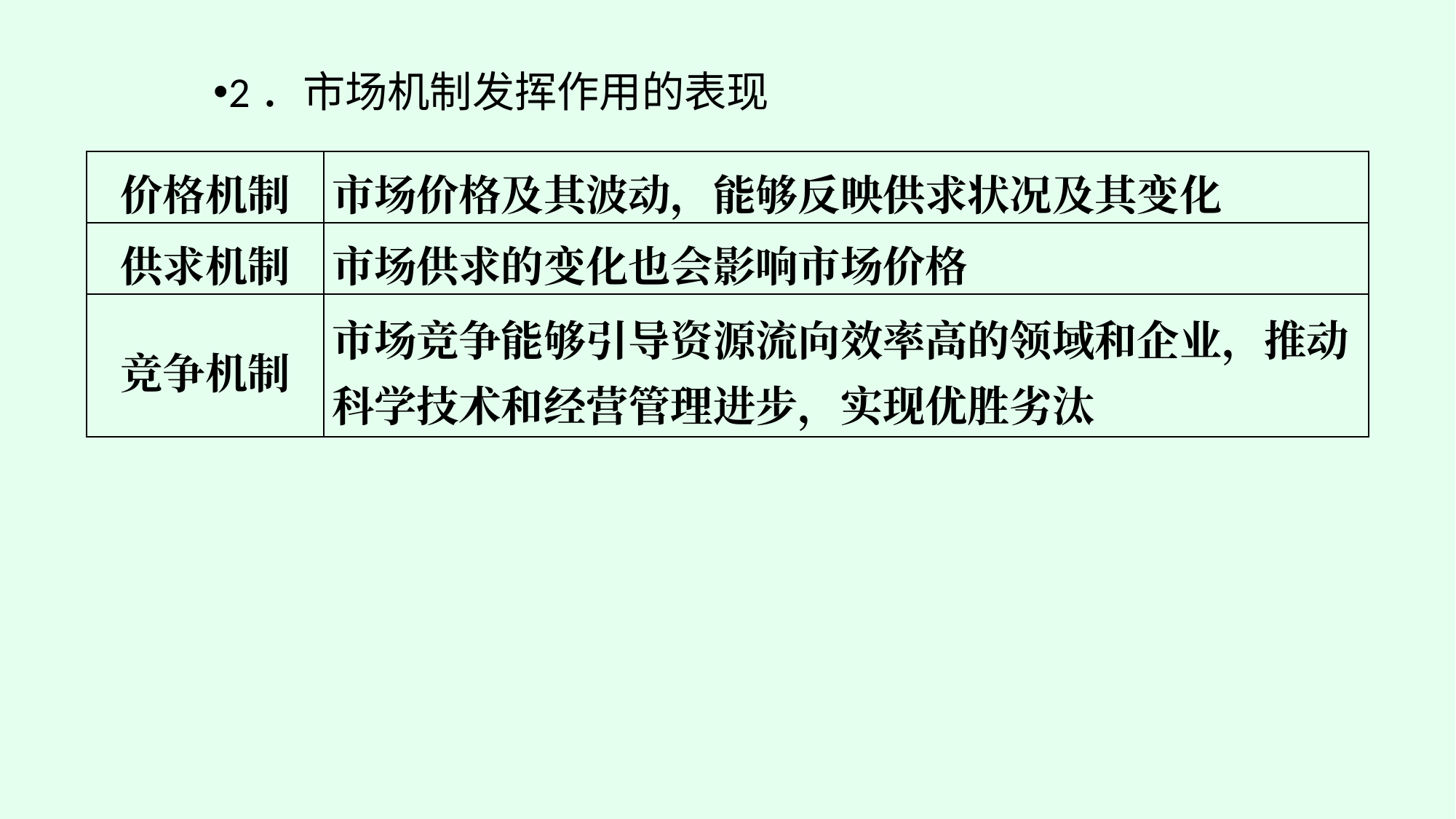

2．市场机制发挥作用的表现

| 价格机制 | 市场价格及其波动，能够反映供求状况及其变化 |
| --- | --- |
| 供求机制 | 市场供求的变化也会影响市场价格 |
| 竞争机制 | 市场竞争能够引导资源流向效率高的领域和企业，推动科学技术和经营管理进步，实现优胜劣汰 |